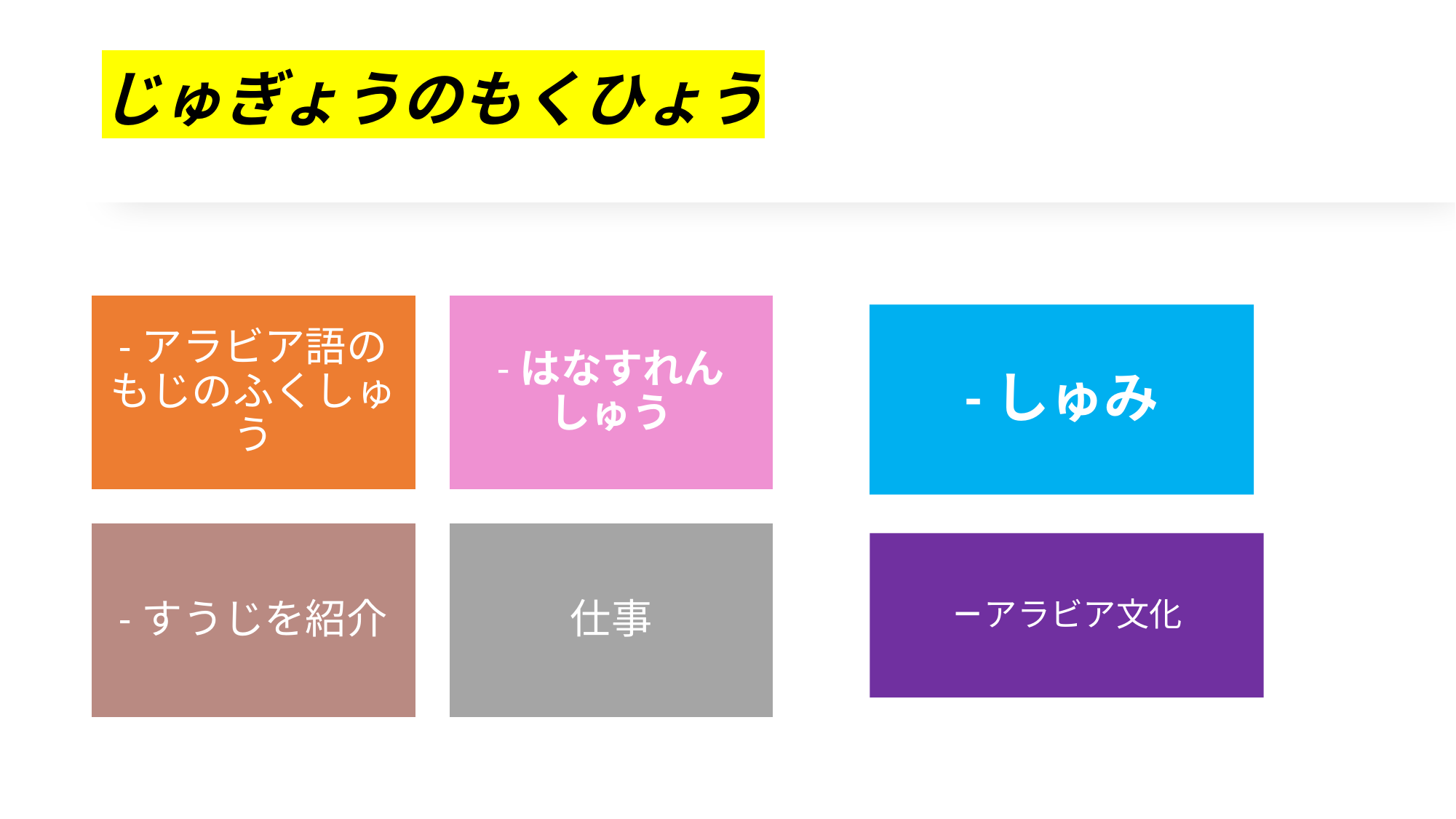

# じゅぎょうのもくひょう
-アラビア語のもじのふくしゅう
-はなすれんしゅう
-すうじを紹介
仕事

-しゅみ

－アラビア文化